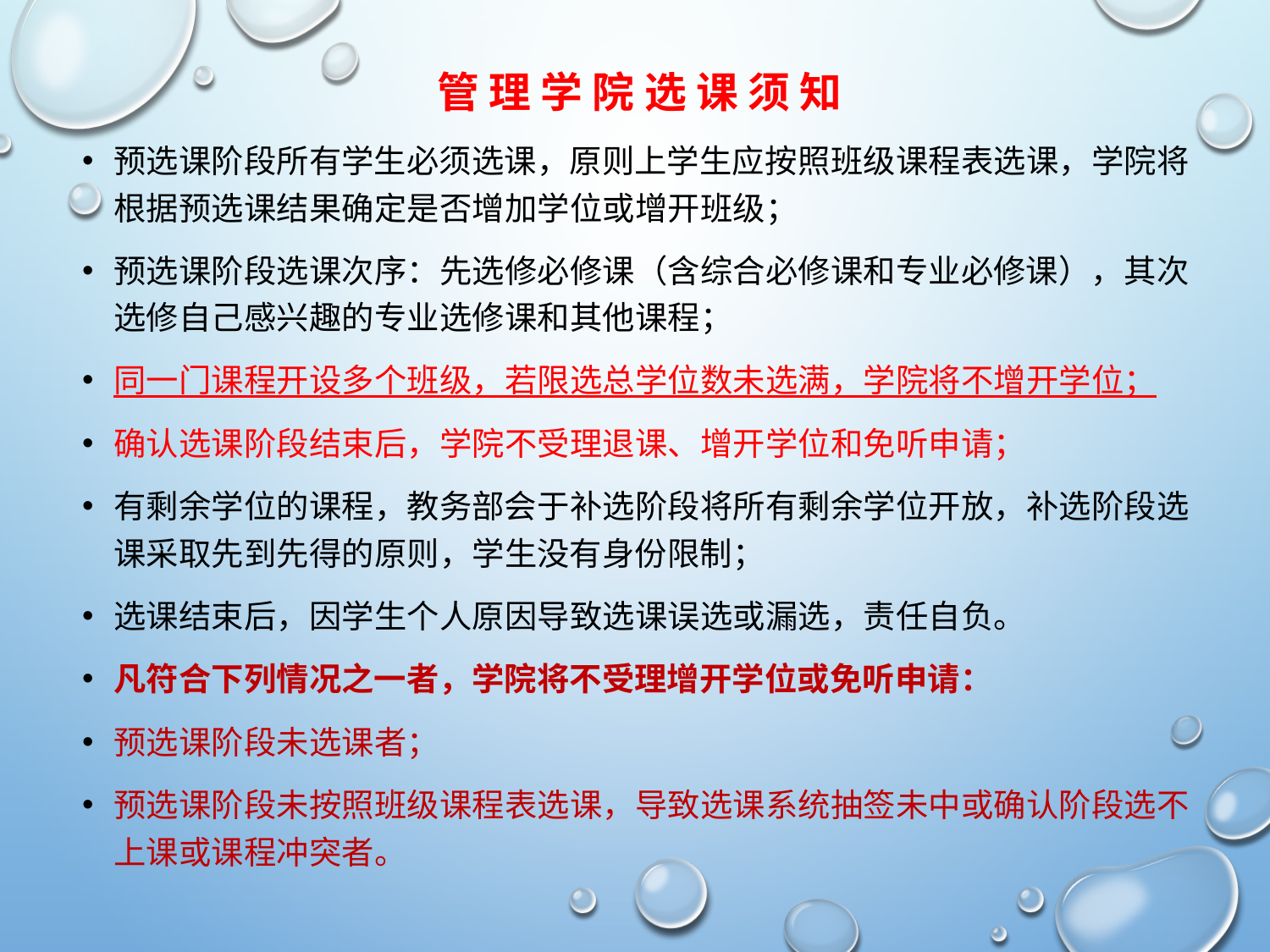

管 理 学 院 选 课 须 知
预选课阶段所有学生必须选课，原则上学生应按照班级课程表选课，学院将根据预选课结果确定是否增加学位或增开班级；
预选课阶段选课次序：先选修必修课（含综合必修课和专业必修课），其次选修自己感兴趣的专业选修课和其他课程；
同一门课程开设多个班级，若限选总学位数未选满，学院将不增开学位；
确认选课阶段结束后，学院不受理退课、增开学位和免听申请；
有剩余学位的课程，教务部会于补选阶段将所有剩余学位开放，补选阶段选课采取先到先得的原则，学生没有身份限制；
选课结束后，因学生个人原因导致选课误选或漏选，责任自负。
凡符合下列情况之一者，学院将不受理增开学位或免听申请：
预选课阶段未选课者；
预选课阶段未按照班级课程表选课，导致选课系统抽签未中或确认阶段选不上课或课程冲突者。